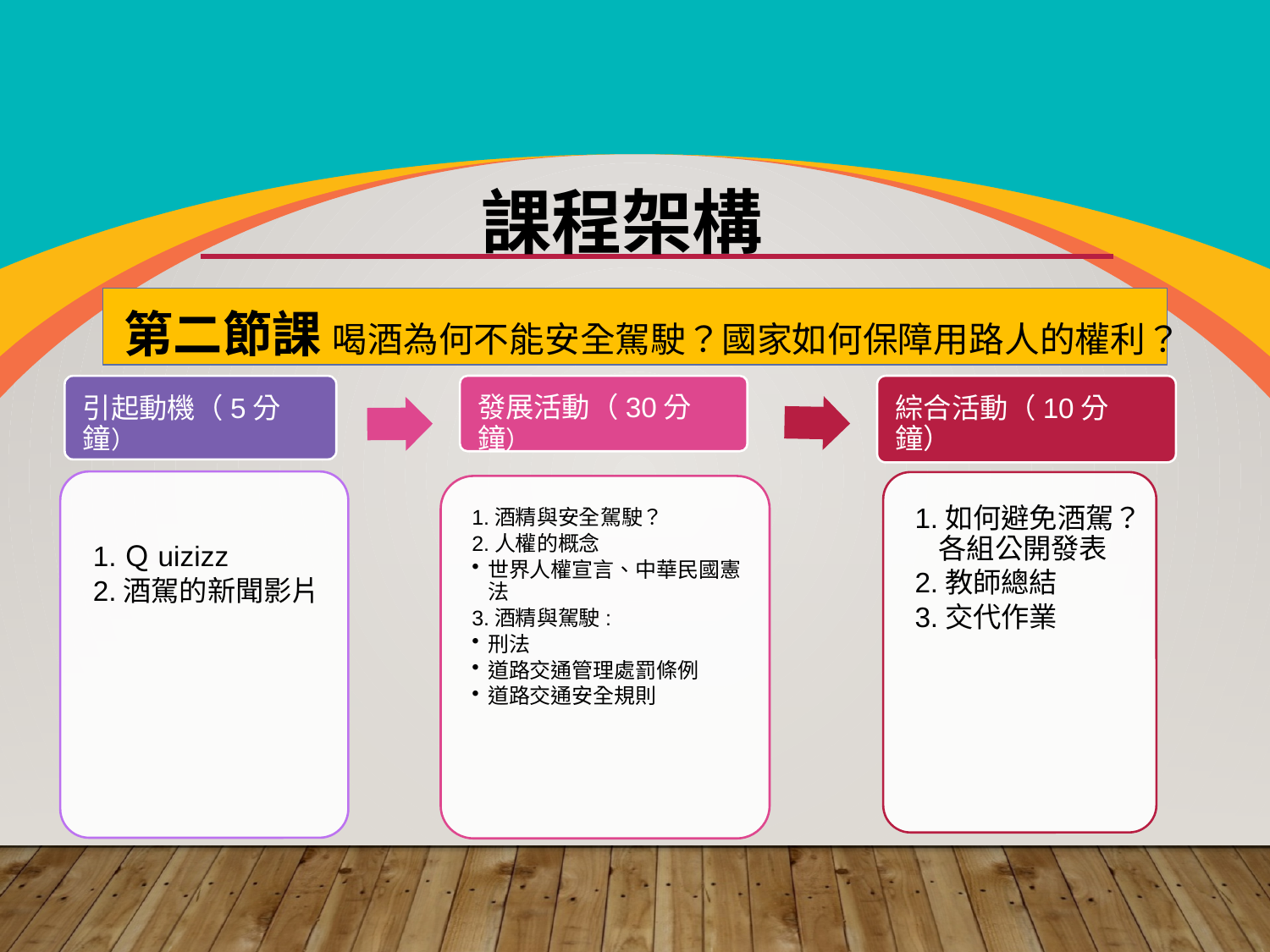

# 課程架構
第二節課 喝酒為何不能安全駕駛？國家如何保障用路人的權利？
引起動機（5分鐘）

1.Ｑuizizz
2.酒駕的新聞影片

發展活動（30分鐘）
1.酒精與安全駕駛？
2.人權的概念
世界人權宣言、中華民國憲法
3.酒精與駕駛:
刑法
道路交通管理處罰條例
道路交通安全規則

綜合活動（10分鐘）
1.如何避免酒駕？各組公開發表
2.教師總結
3.交代作業